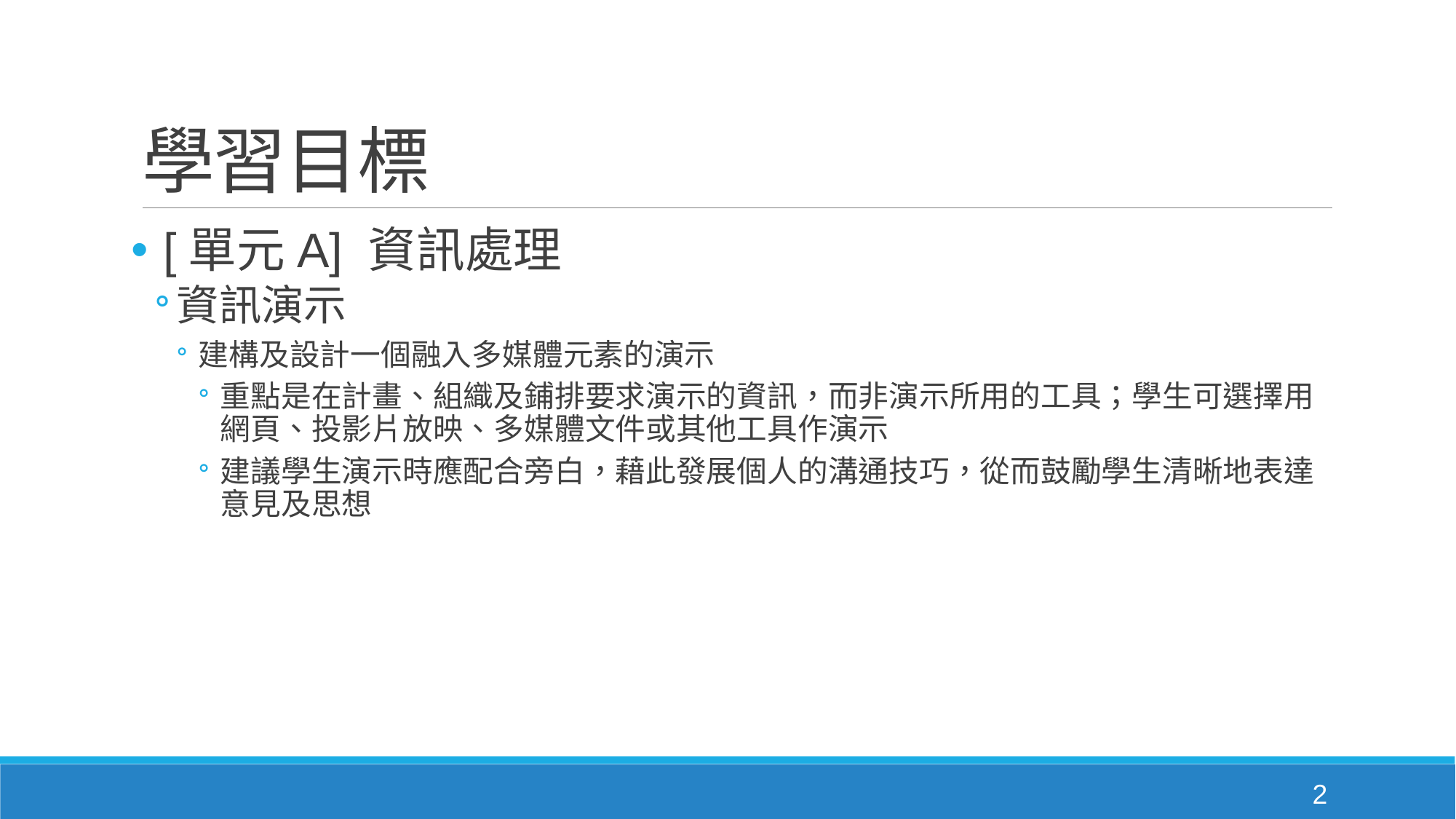

# 學習目標
[單元A] 資訊處理
資訊演示
建構及設計一個融入多媒體元素的演示
重點是在計畫、組織及鋪排要求演示的資訊，而非演示所用的工具；學生可選擇用網頁、投影片放映、多媒體文件或其他工具作演示
建議學生演示時應配合旁白，藉此發展個人的溝通技巧，從而鼓勵學生清晰地表達意見及思想

2